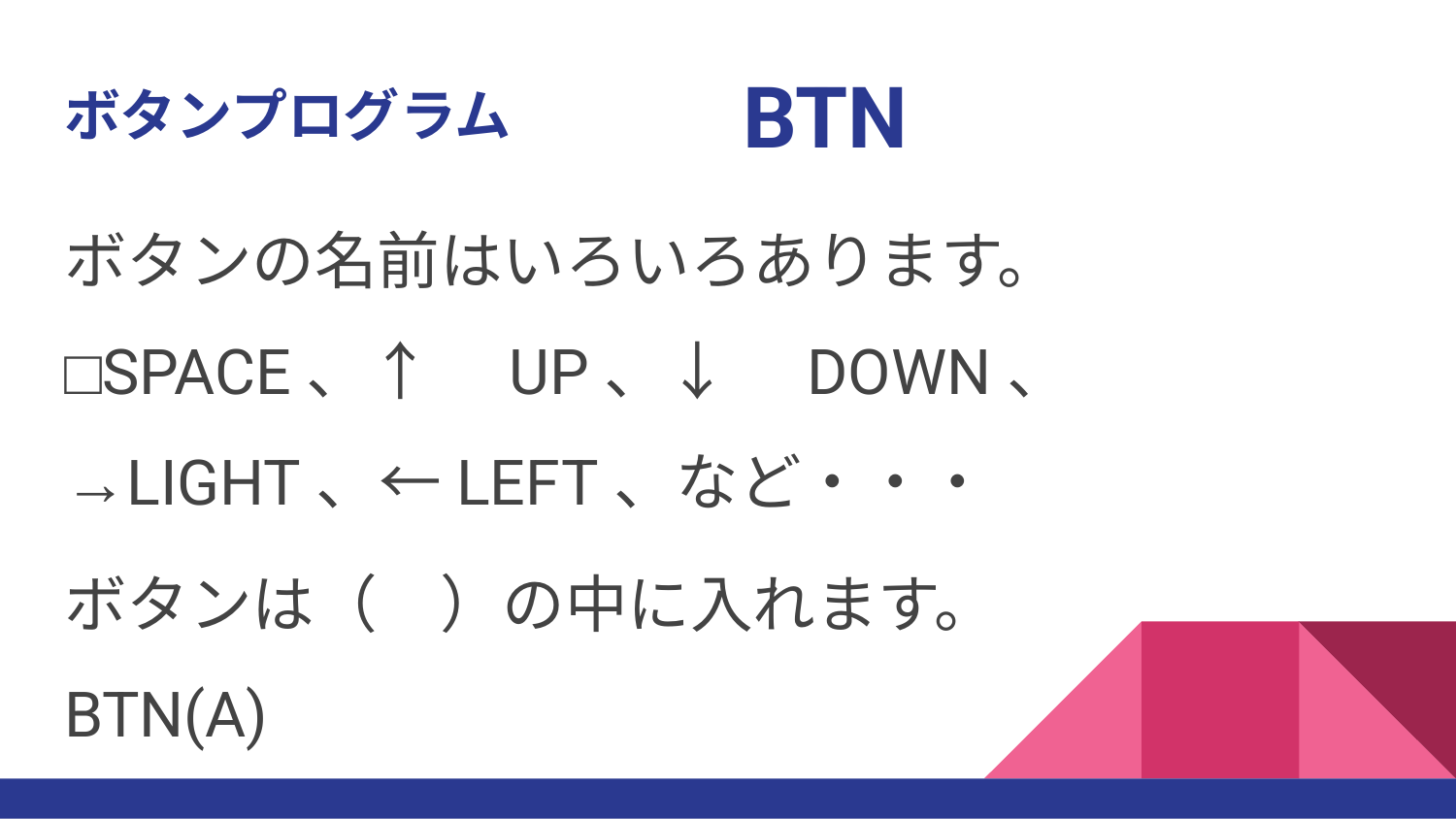

BTN
# ボタンプログラム
ボタンの名前はいろいろあります。
□SPACE、↑　UP、↓　DOWN、
→LIGHT、←LEFT、など・・・
ボタンは（　）の中に入れます。
BTN(A)